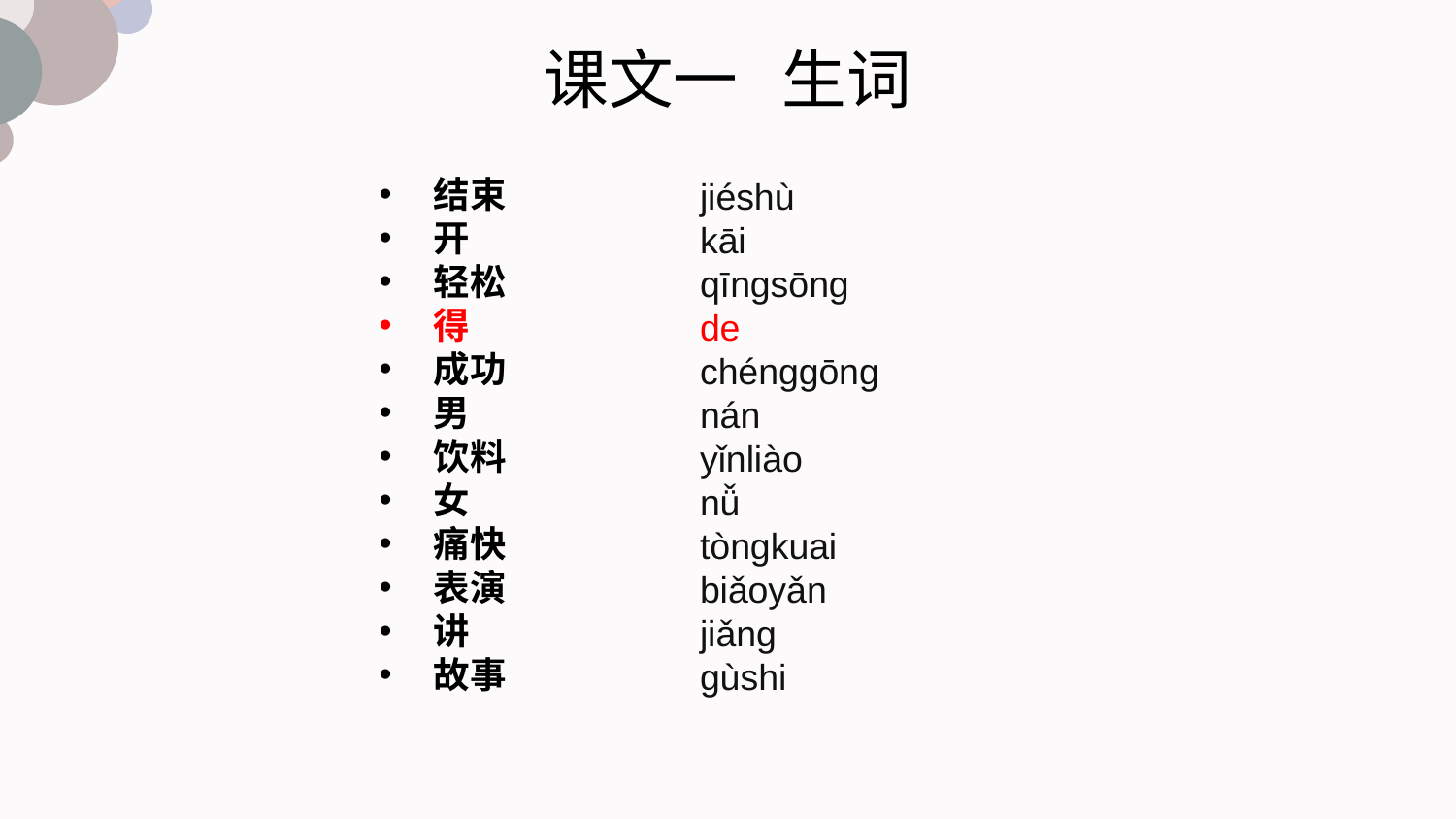

课文一   生词
结束
开
轻松
得
成功
男
饮料
女
痛快
表演
讲
故事
jiéshù
kāi
qīngsōng
de
chénggōng
nán
yǐnliào
nǚ
tòngkuai
biǎoyǎn
jiǎng
gùshi